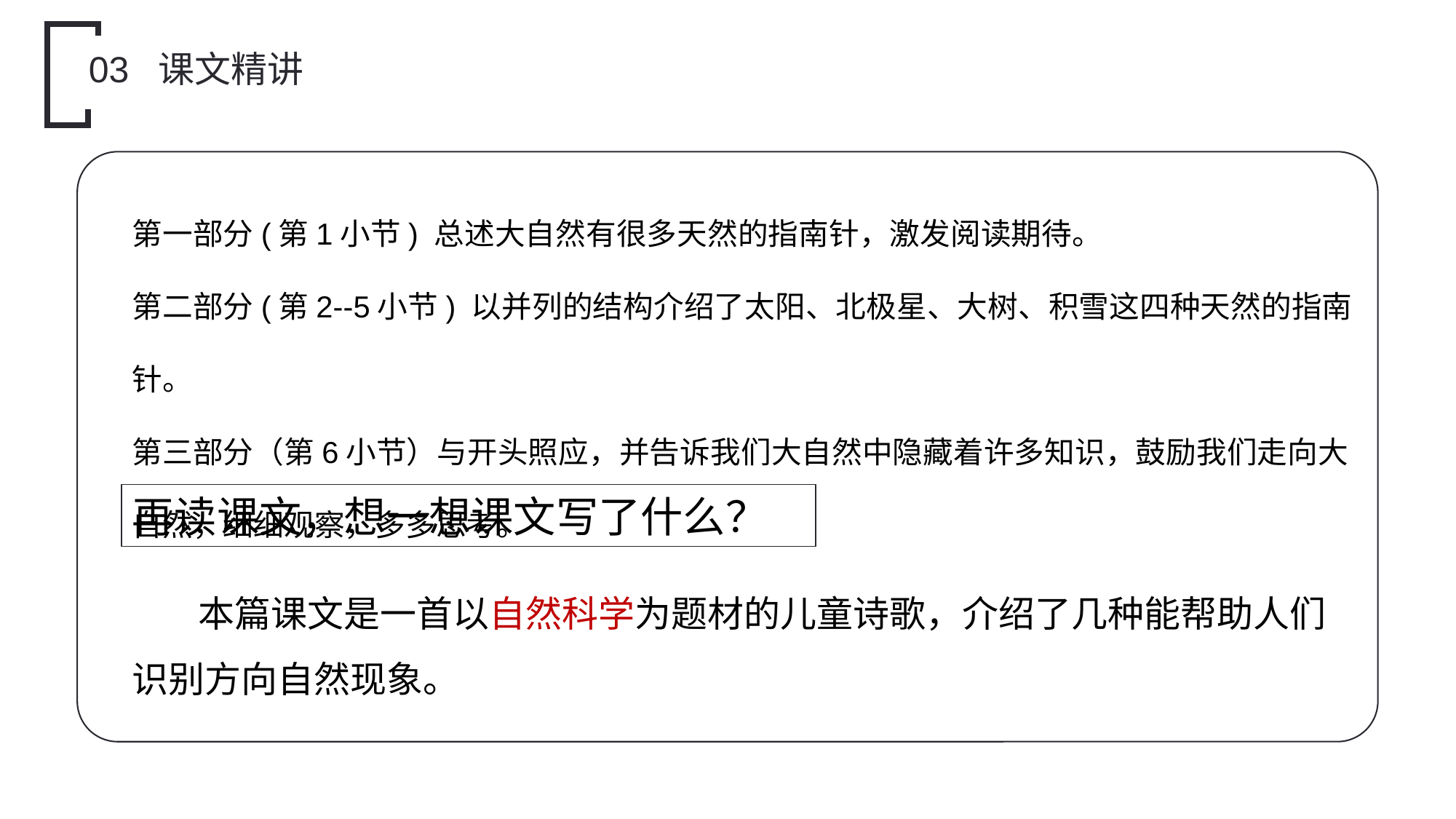

03  课文精讲
第一部分(第1小节) 总述大自然有很多天然的指南针，激发阅读期待。
第二部分(第2--5小节) 以并列的结构介绍了太阳、北极星、大树、积雪这四种天然的指南针。
第三部分（第6小节）与开头照应，并告诉我们大自然中隐藏着许多知识，鼓励我们走向大自然，细细观察，多多思考。
再读课文，想一想课文写了什么？
       本篇课文是一首以自然科学为题材的儿童诗歌，介绍了几种能帮助人们识别方向自然现象。